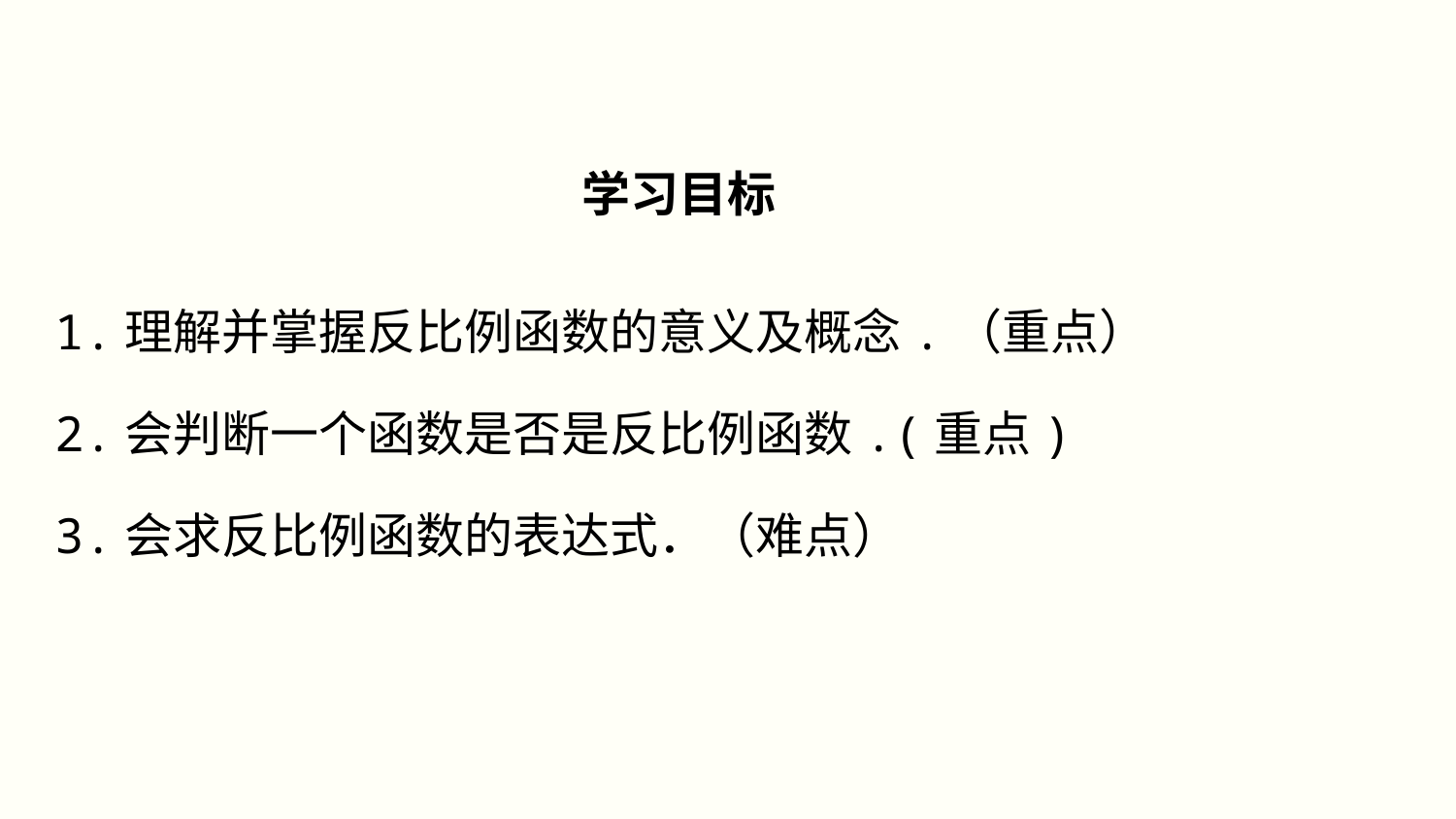

学习目标
1.理解并掌握反比例函数的意义及概念.（重点）
2.会判断一个函数是否是反比例函数.(重点)
3.会求反比例函数的表达式．（难点）